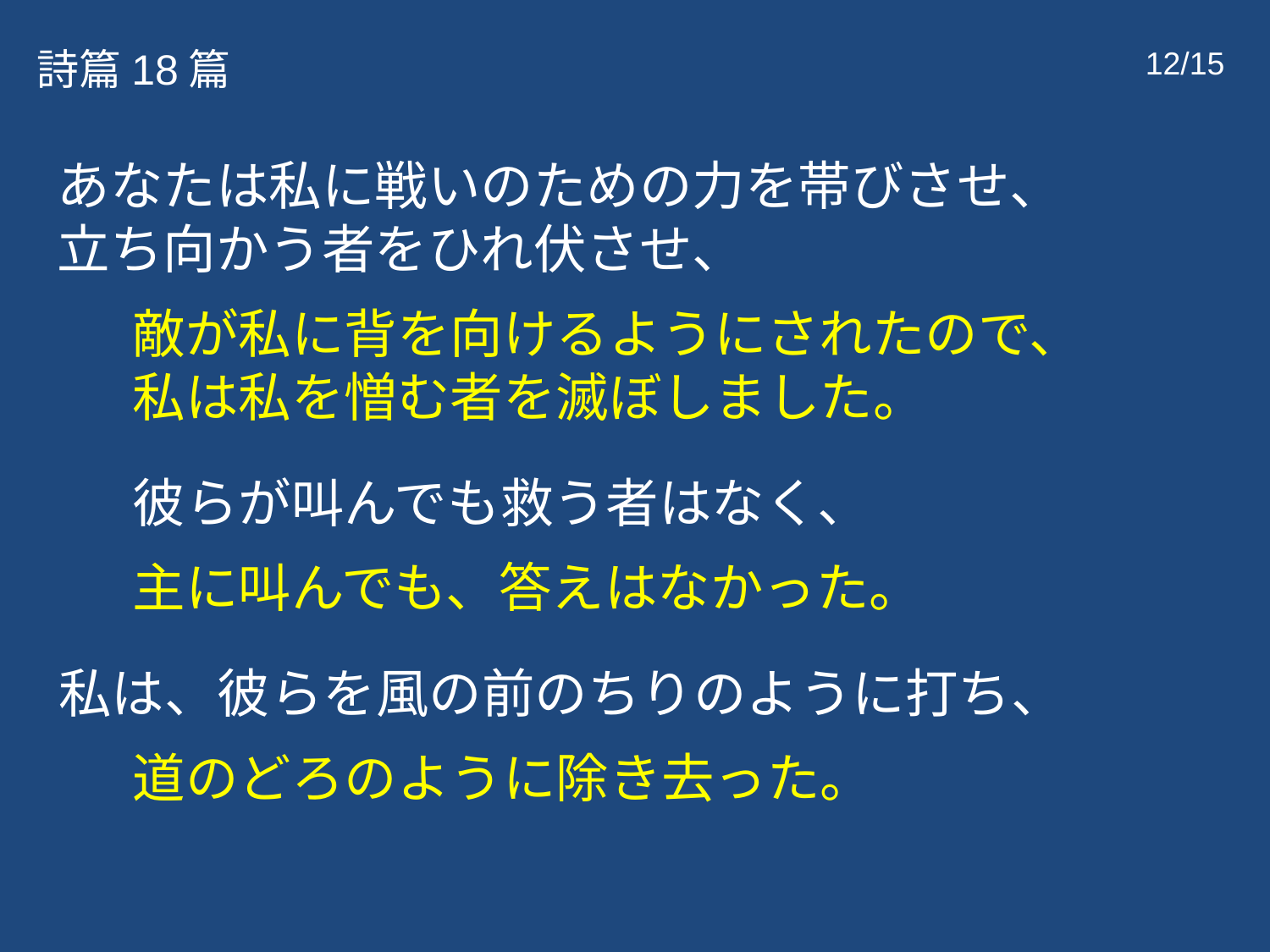

詩篇18篇
12/15
あなたは私に戦いのための力を帯びさせ、　　　立ち向かう者をひれ伏させ、
敵が私に背を向けるようにされたので、　　私は私を憎む者を滅ぼしました。
彼らが叫んでも救う者はなく、
主に叫んでも、答えはなかった。
私は、彼らを風の前のちりのように打ち、
道のどろのように除き去った。